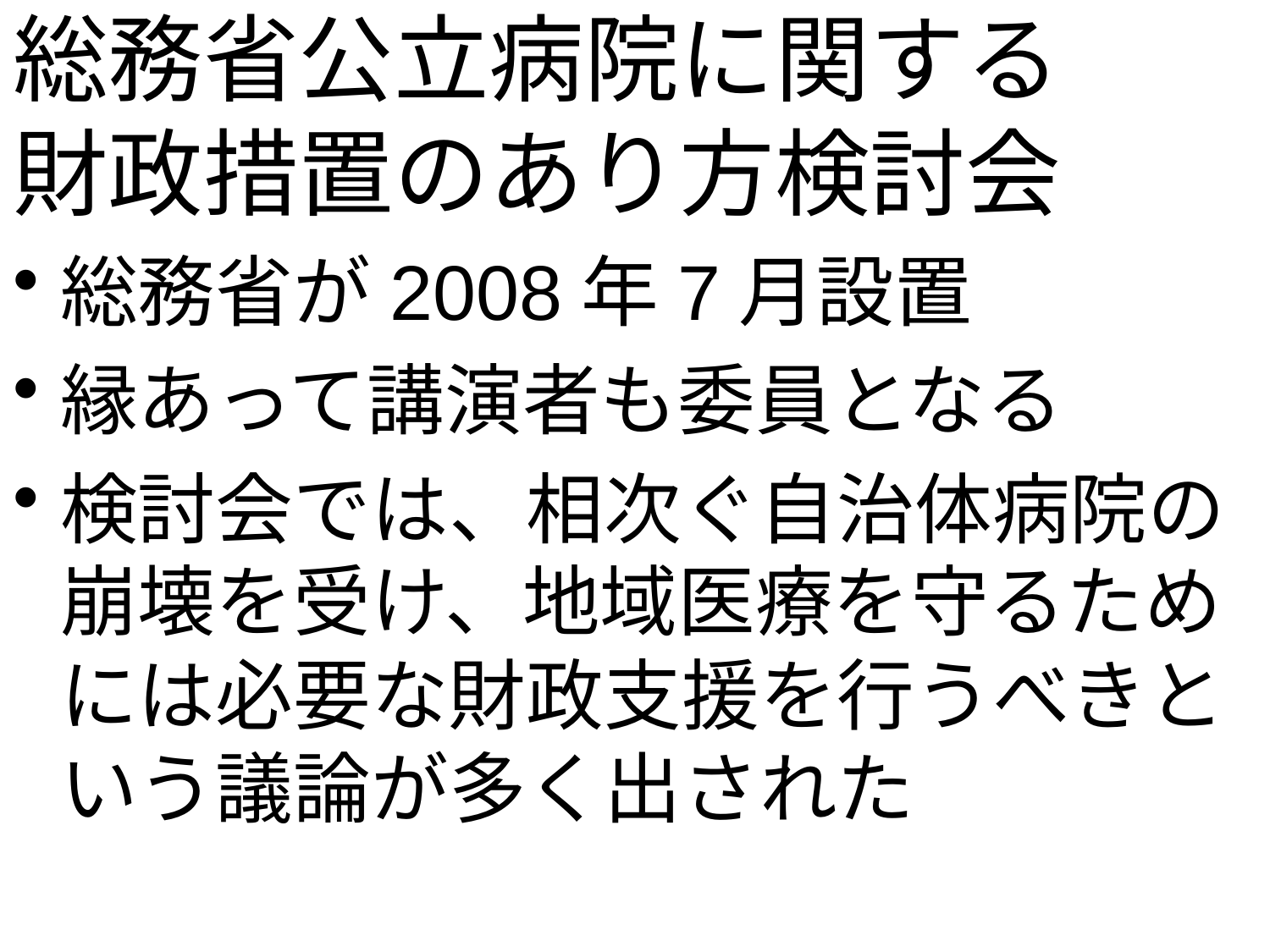

# 総務省公立病院に関する 財政措置のあり方検討会
総務省が2008年7月設置
縁あって講演者も委員となる
検討会では、相次ぐ自治体病院の崩壊を受け、地域医療を守るためには必要な財政支援を行うべきという議論が多く出された